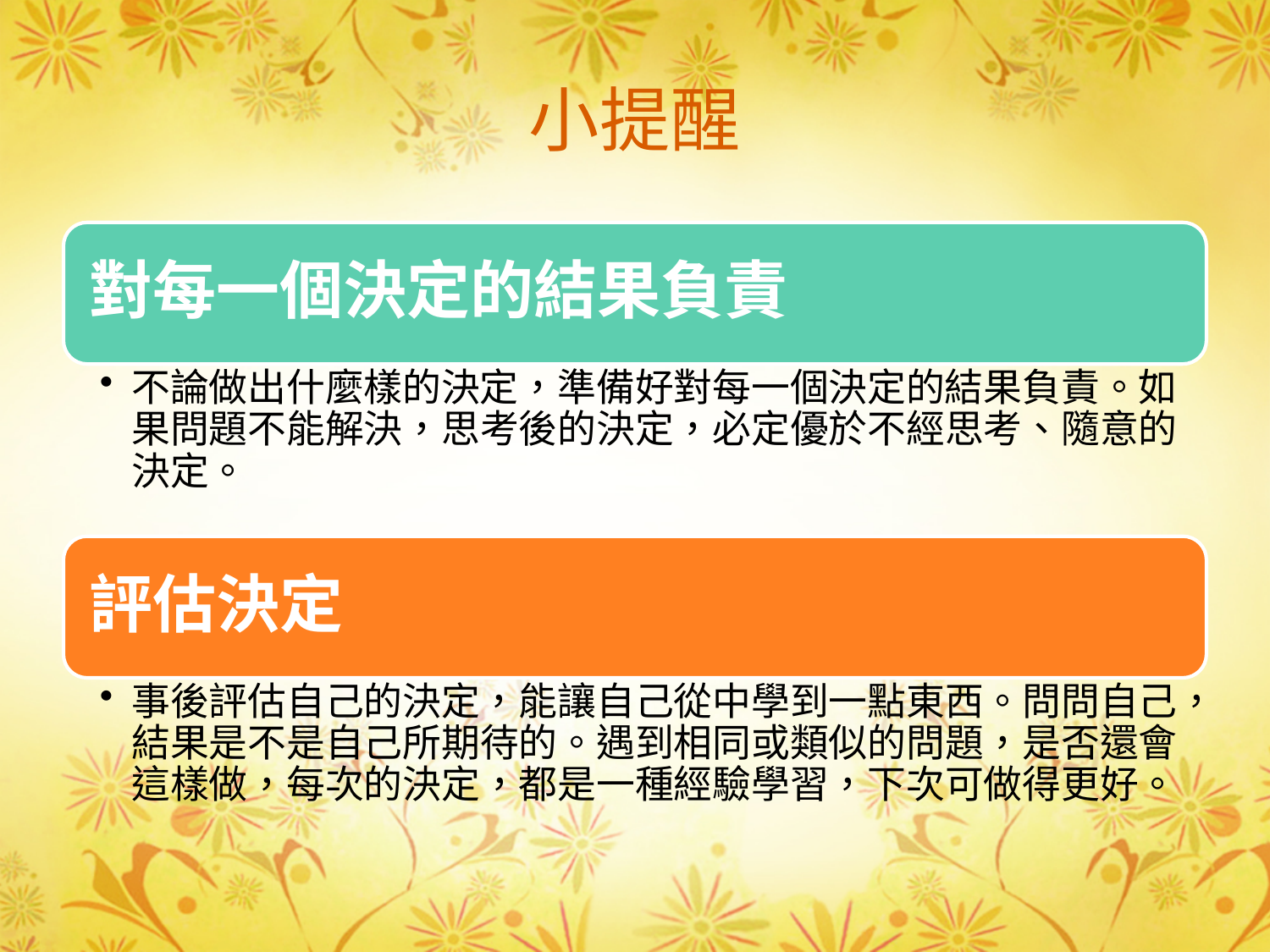

# 小提醒
對每一個決定的結果負責
不論做出什麼樣的決定，準備好對每一個決定的結果負責。如果問題不能解決，思考後的決定，必定優於不經思考、隨意的決定。
評估決定
事後評估自己的決定，能讓自己從中學到一點東西。問問自己，結果是不是自己所期待的。遇到相同或類似的問題，是否還會這樣做，每次的決定，都是一種經驗學習，下次可做得更好。